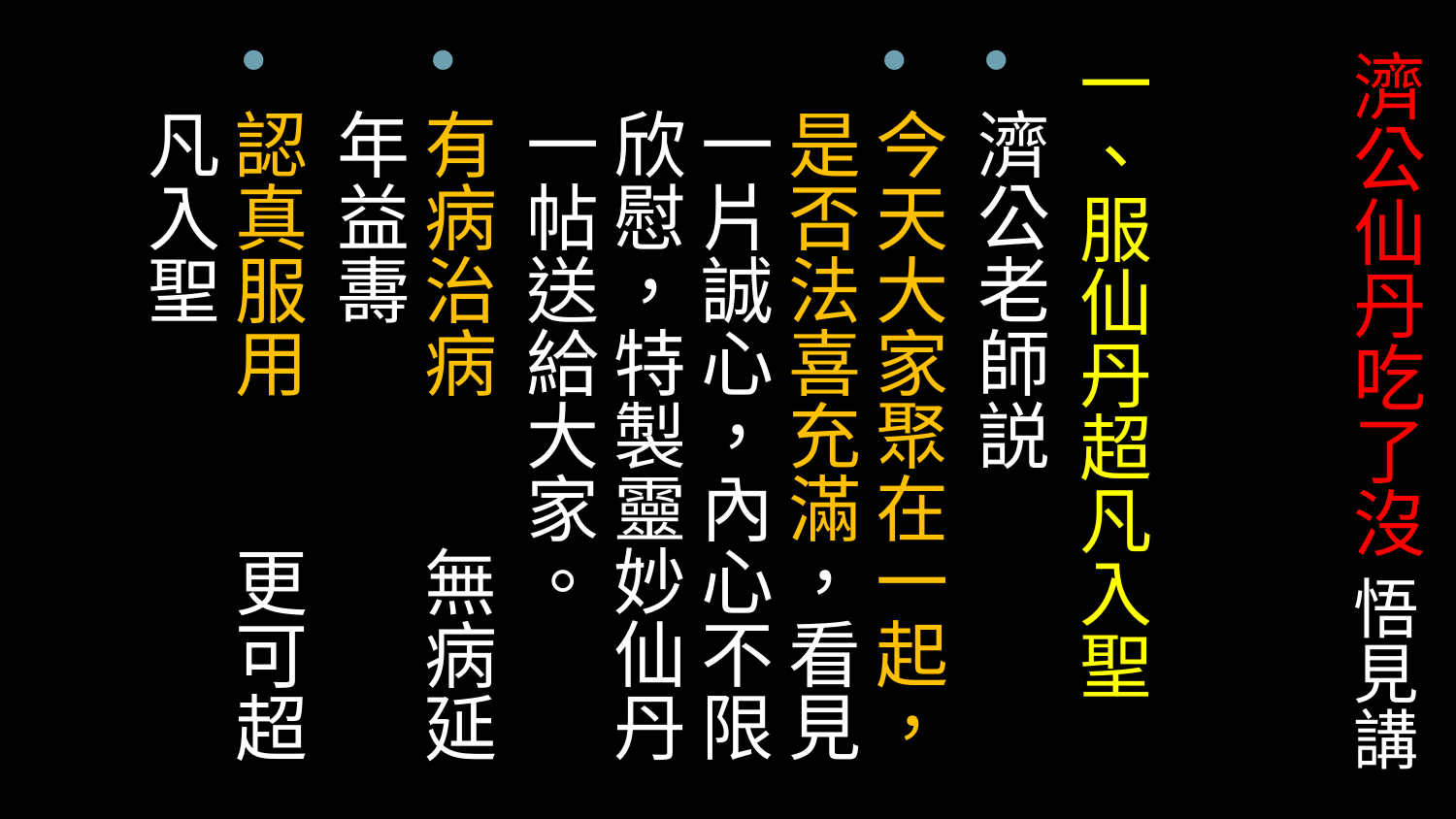

一、服仙丹超凡入聖
濟公老師説
今天大家聚在一起，是否法喜充滿，看見一片誠心，內心不限欣慰，特製靈妙仙丹一帖送給大家。
有病治病         無病延年益夀
認真服用         更可超凡入聖

# 濟公仙丹吃了沒 悟見講